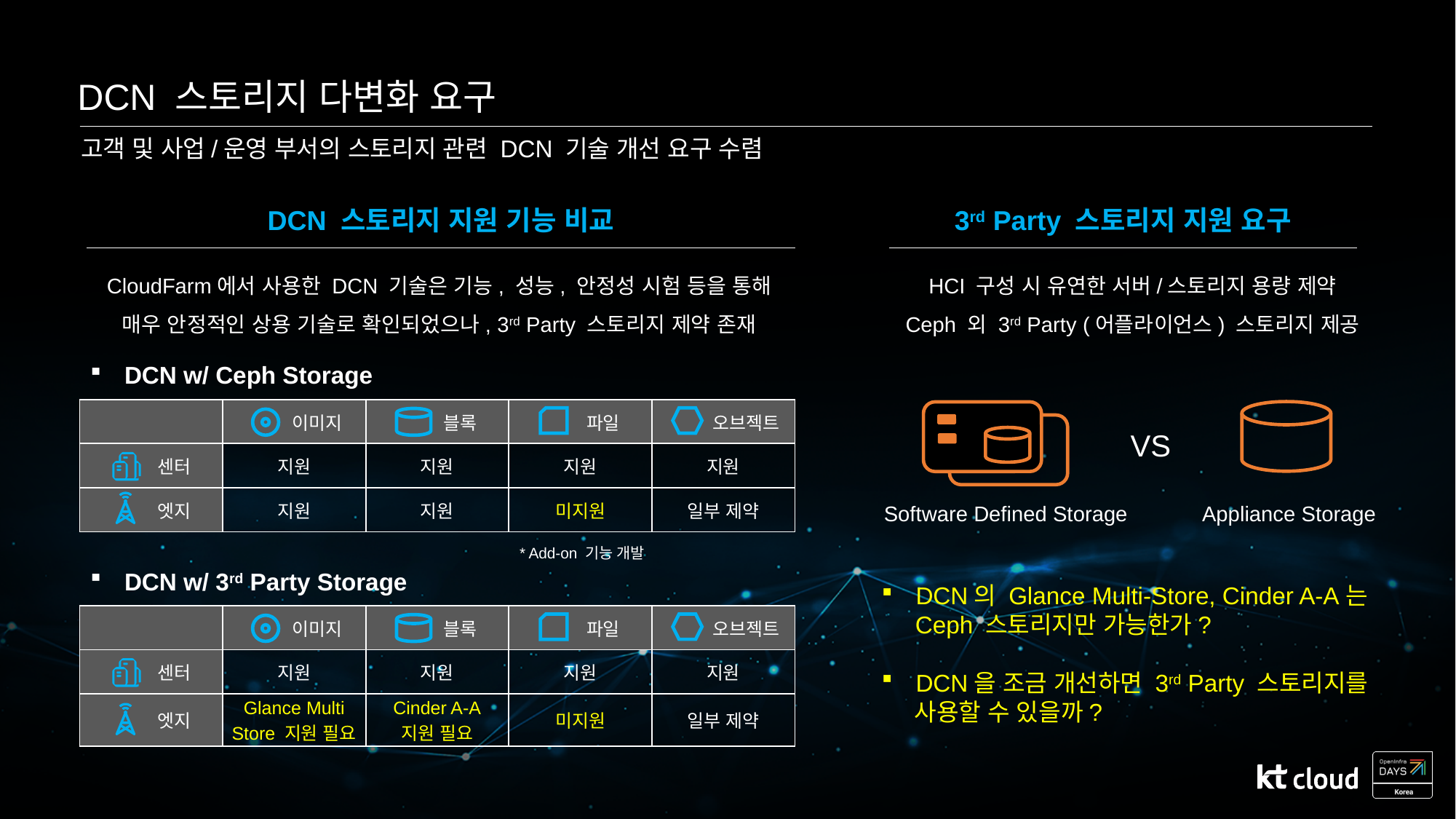

DCN 스토리지 다변화 요구
고객 및 사업/운영 부서의 스토리지 관련 DCN 기술 개선 요구 수렴
DCN 스토리지 지원 기능 비교
3rd Party 스토리지 지원 요구
CloudFarm에서 사용한 DCN 기술은 기능, 성능, 안정성 시험 등을 통해
매우 안정적인 상용 기술로 확인되었으나, 3rd Party 스토리지 제약 존재
HCI 구성 시 유연한 서버/스토리지 용량 제약
Ceph 외 3rd Party (어플라이언스) 스토리지 제공
DCN w/ Ceph Storage
|  | 이미지 | 블록 | 파일 | 오브젝트 |
| --- | --- | --- | --- | --- |
| 센터 | 지원 | 지원 | 지원 | 지원 |
| 엣지 | 지원 | 지원 | 미지원 | 일부 제약 |

VS

Software Defined Storage
Appliance Storage
* Add-on 기능 개발
DCN w/ 3rd Party Storage
DCN의 Glance Multi-Store, Cinder A-A는
     Ceph 스토리지만 가능한가?

DCN을 조금 개선하면 3rd Party 스토리지를
    사용할 수 있을까?
|  | 이미지 | 블록 | 파일 | 오브젝트 |
| --- | --- | --- | --- | --- |
| 센터 | 지원 | 지원 | 지원 | 지원 |
| 엣지 | Glance Multi Store 지원 필요 | Cinder A-A 지원 필요 | 미지원 | 일부 제약 |